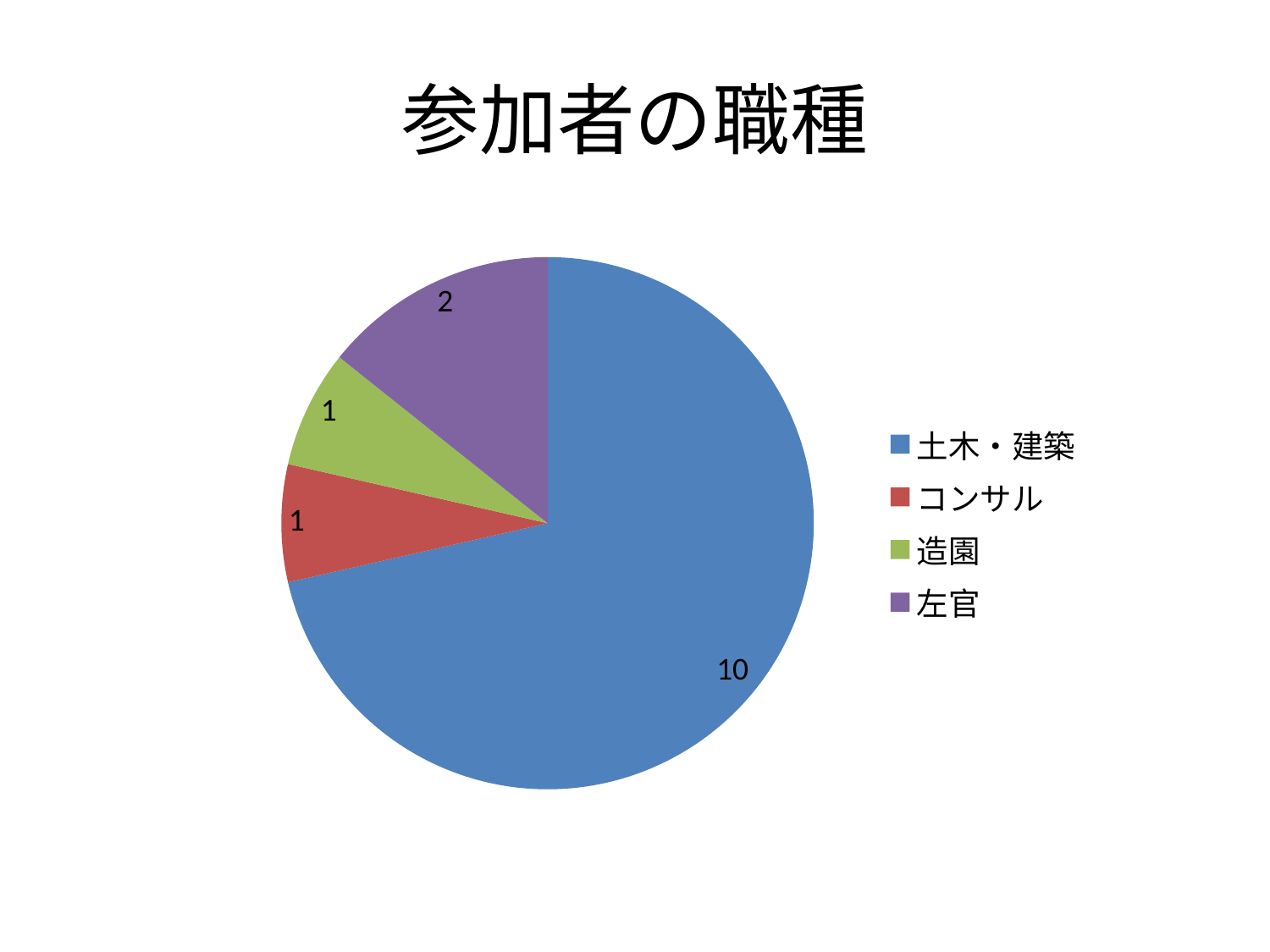

# 参加者の職種

### Chart

| Category | 列1 |
|---|---|
| 土木・建築 | 10.0 |
| コンサル | 1.0 |
| 造園 | 1.0 |
| 左官 | 2.0 |